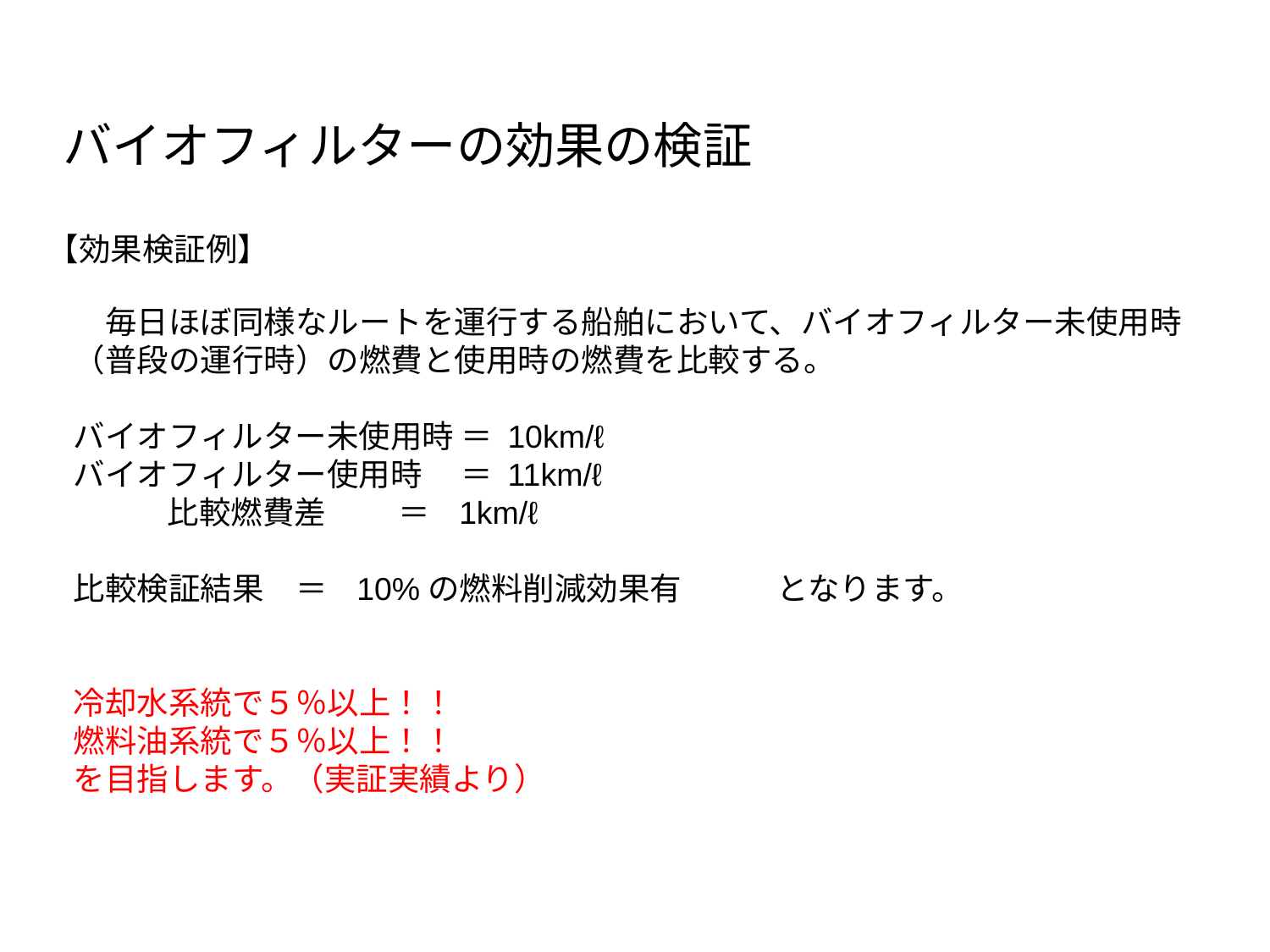

バイオフィルターの効果の検証
【効果検証例】
　毎日ほぼ同様なルートを運行する船舶において、バイオフィルター未使用時（普段の運行時）の燃費と使用時の燃費を比較する。

バイオフィルター未使用時 ＝ 10km/ℓ
バイオフィルター使用時　 ＝ 11km/ℓ
            比較燃費差          ＝   1km/ℓ

比較検証結果　＝   10%の燃料削減効果有　　　となります。

冷却水系統で５％以上！！
燃料油系統で５％以上！！
を目指します。（実証実績より）